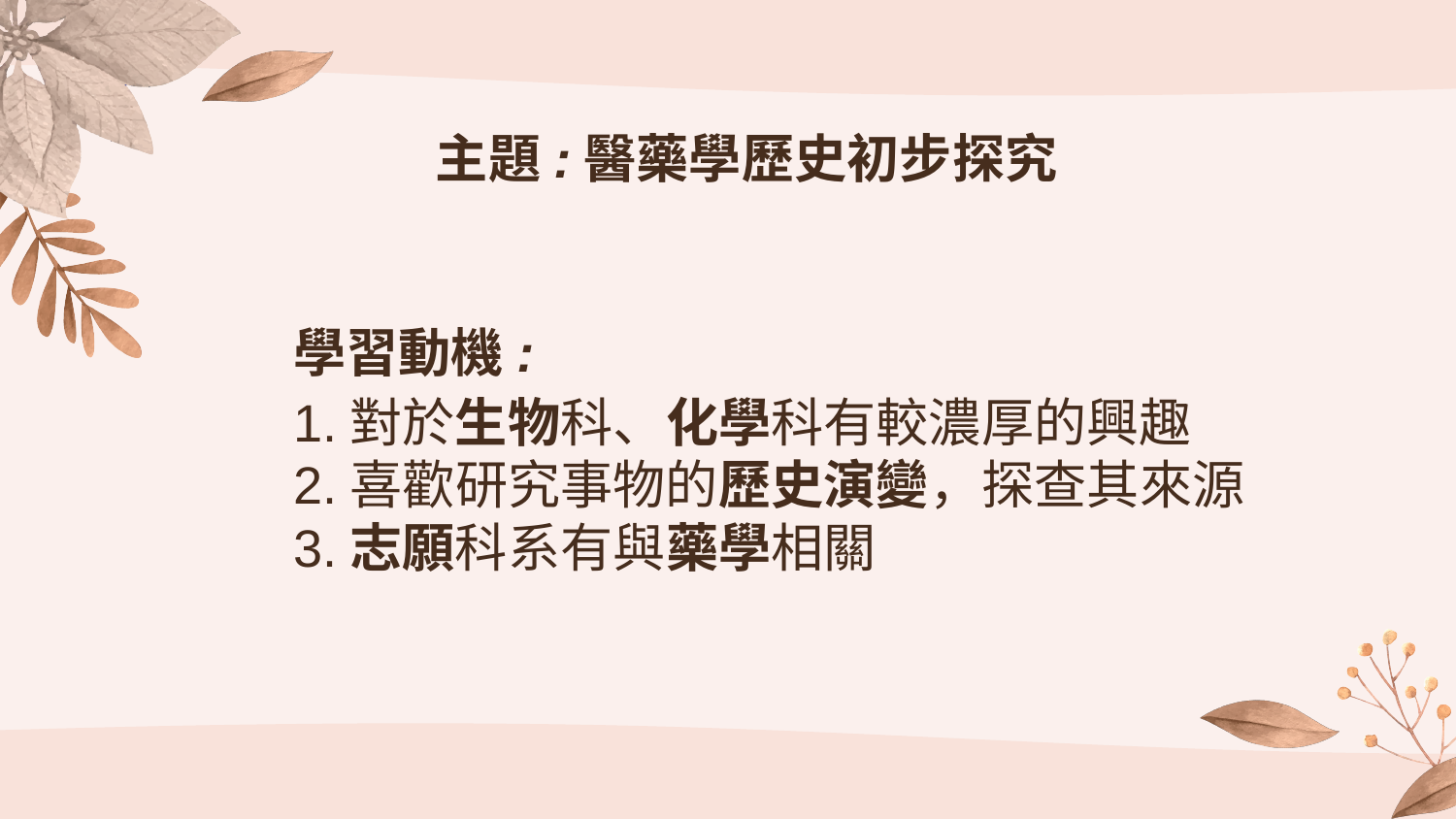

# 主題:醫藥學歷史初步探究

學習動機:
1.對於生物科、化學科有較濃厚的興趣
2.喜歡研究事物的歷史演變，探查其來源
3.志願科系有與藥學相關